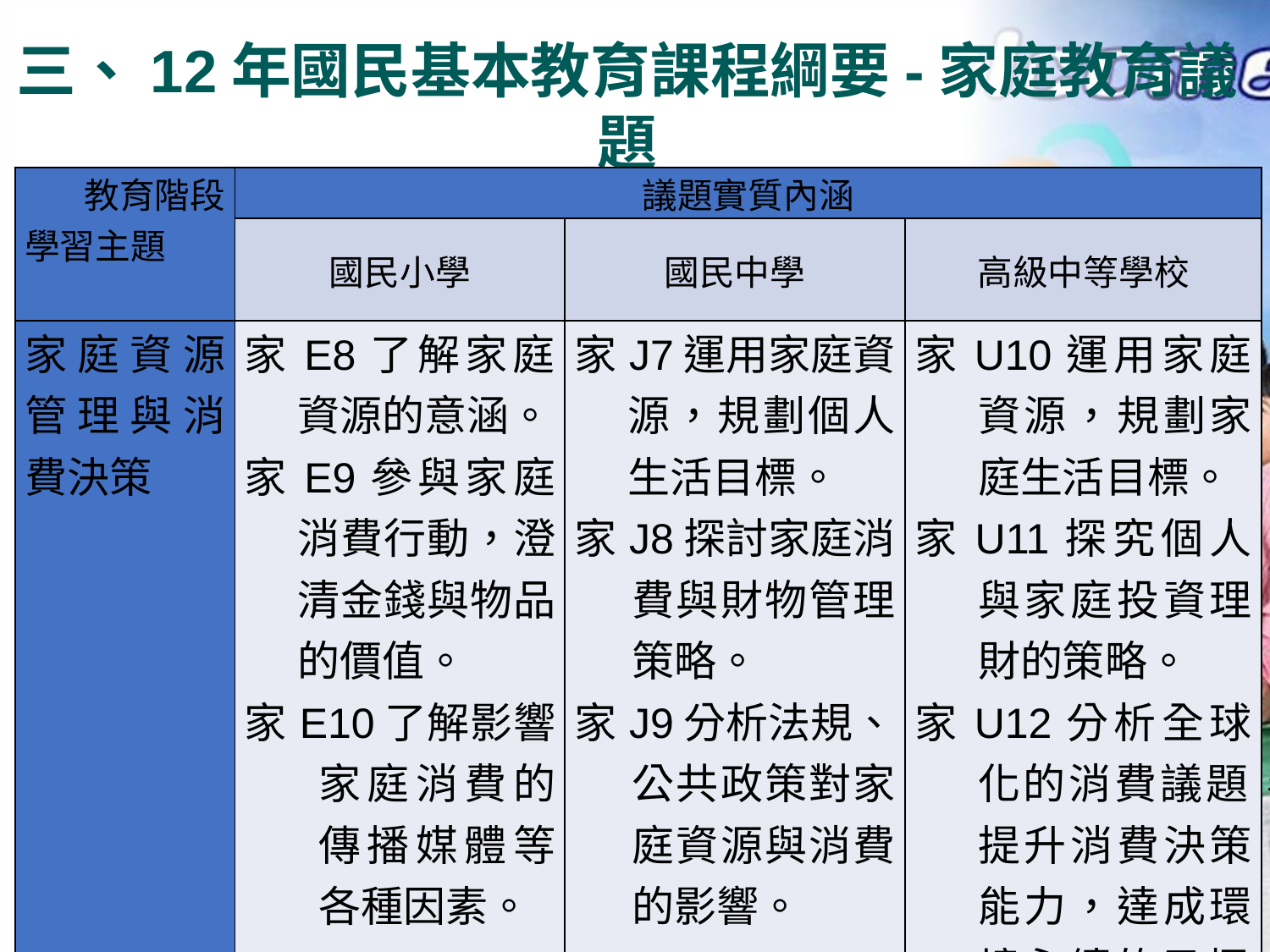

三、12年國民基本教育課程綱要-家庭教育議題
| 教育階段 學習主題 | 議題實質內涵 |  |  |
| --- | --- | --- | --- |
|  | 國民小學 | 國民中學 | 高級中等學校 |
| 家庭資源管理與消費決策 | 家E8了解家庭資源的意涵。 家E9參與家庭消費行動，澄清金錢與物品的價值。 家E10了解影響家庭消費的傳播媒體等各種因素。 | 家J7運用家庭資源，規劃個人生活目標。 家J8探討家庭消費與財物管理策略。 家J9分析法規、公共政策對家庭資源與消費的影響。 | 家U10運用家庭資源，規劃家庭生活目標。 家U11探究個人與家庭投資理財的策略。 家U12分析全球化的消費議題，提升消費決策能力，達成環境永續的目標。 |
29